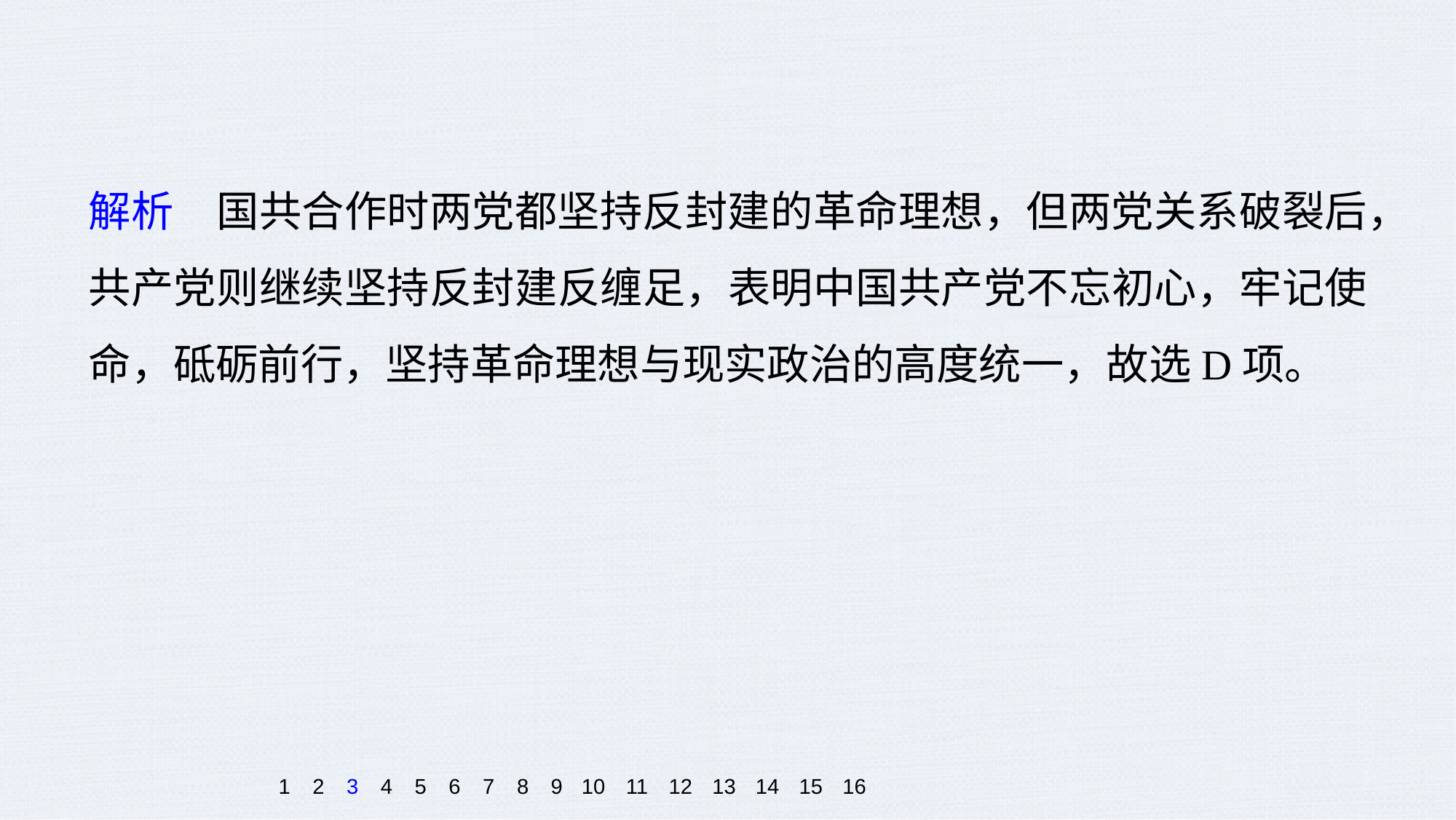

解析　国共合作时两党都坚持反封建的革命理想，但两党关系破裂后，共产党则继续坚持反封建反缠足，表明中国共产党不忘初心，牢记使命，砥砺前行，坚持革命理想与现实政治的高度统一，故选D项。
1
2
3
4
5
6
7
8
9
10
11
12
13
14
15
16